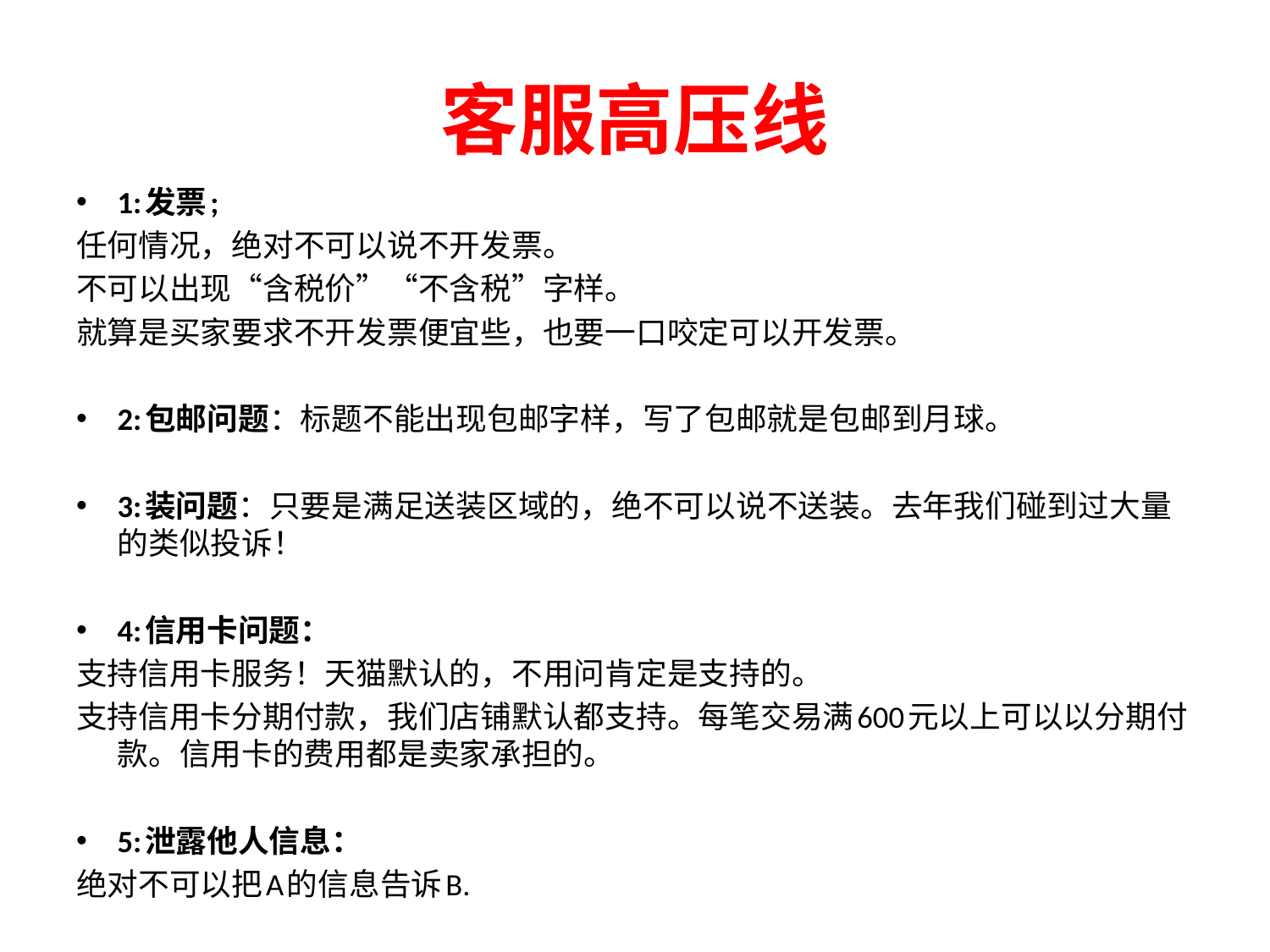

# 客服高压线
1:发票;
任何情况，绝对不可以说不开发票。
不可以出现“含税价”“不含税”字样。
就算是买家要求不开发票便宜些，也要一口咬定可以开发票。

2:包邮问题：标题不能出现包邮字样，写了包邮就是包邮到月球。

3:装问题：只要是满足送装区域的，绝不可以说不送装。去年我们碰到过大量的类似投诉！

4:信用卡问题：
支持信用卡服务！天猫默认的，不用问肯定是支持的。
支持信用卡分期付款，我们店铺默认都支持。每笔交易满600元以上可以以分期付款。信用卡的费用都是卖家承担的。

5:泄露他人信息：
绝对不可以把A的信息告诉B.